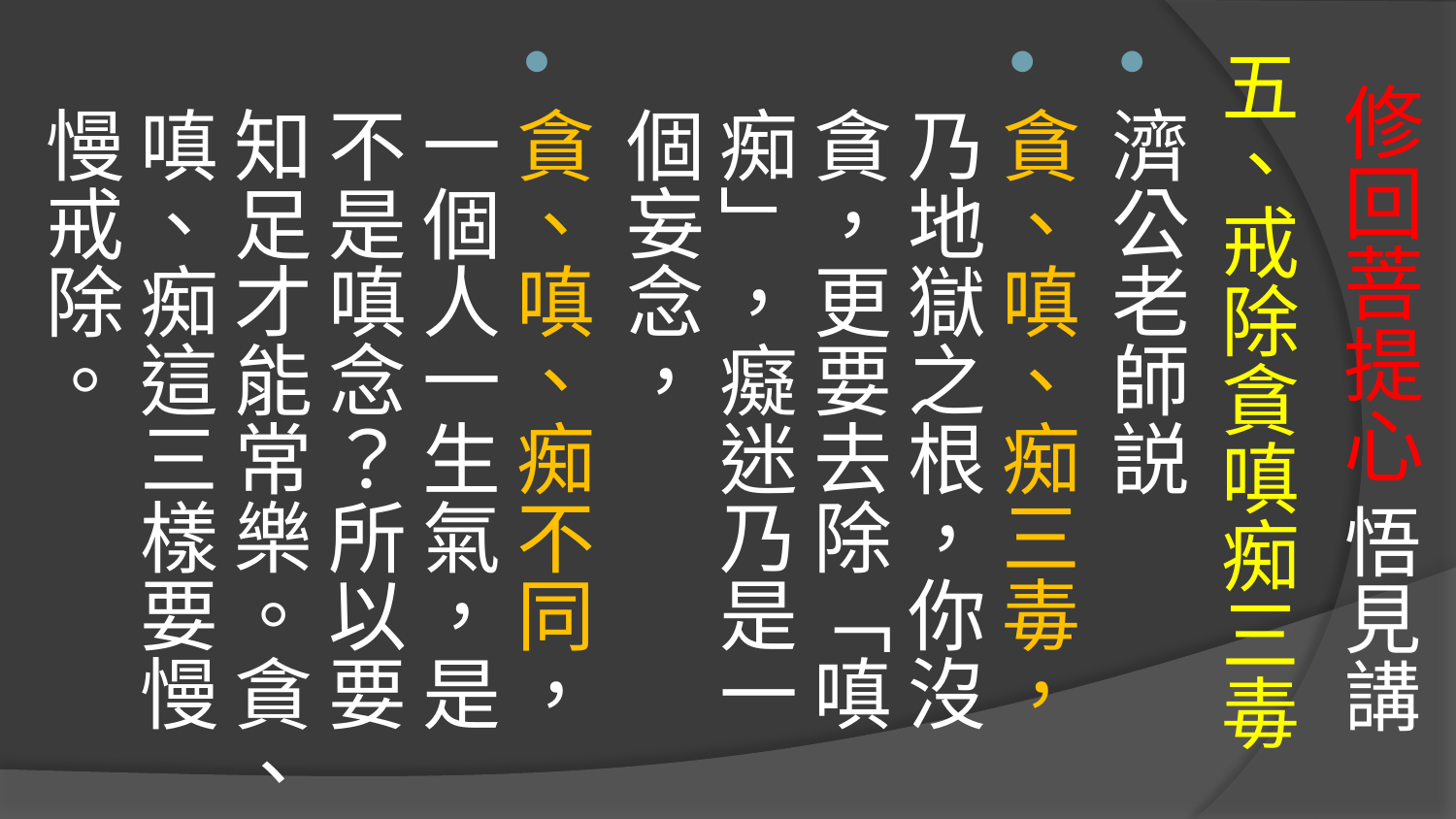

# 修回菩提心 悟見講
五、戒除貪嗔痴三毒
濟公老師説
貪、嗔、痴三毒，乃地獄之根，你沒貪，更要去除「嗔痴」，癡迷乃是一個妄念，
貪、嗔、痴不同，一個人一生氣，是不是嗔念？所以要知足才能常樂。貪、嗔、痴這三樣要慢慢戒除。